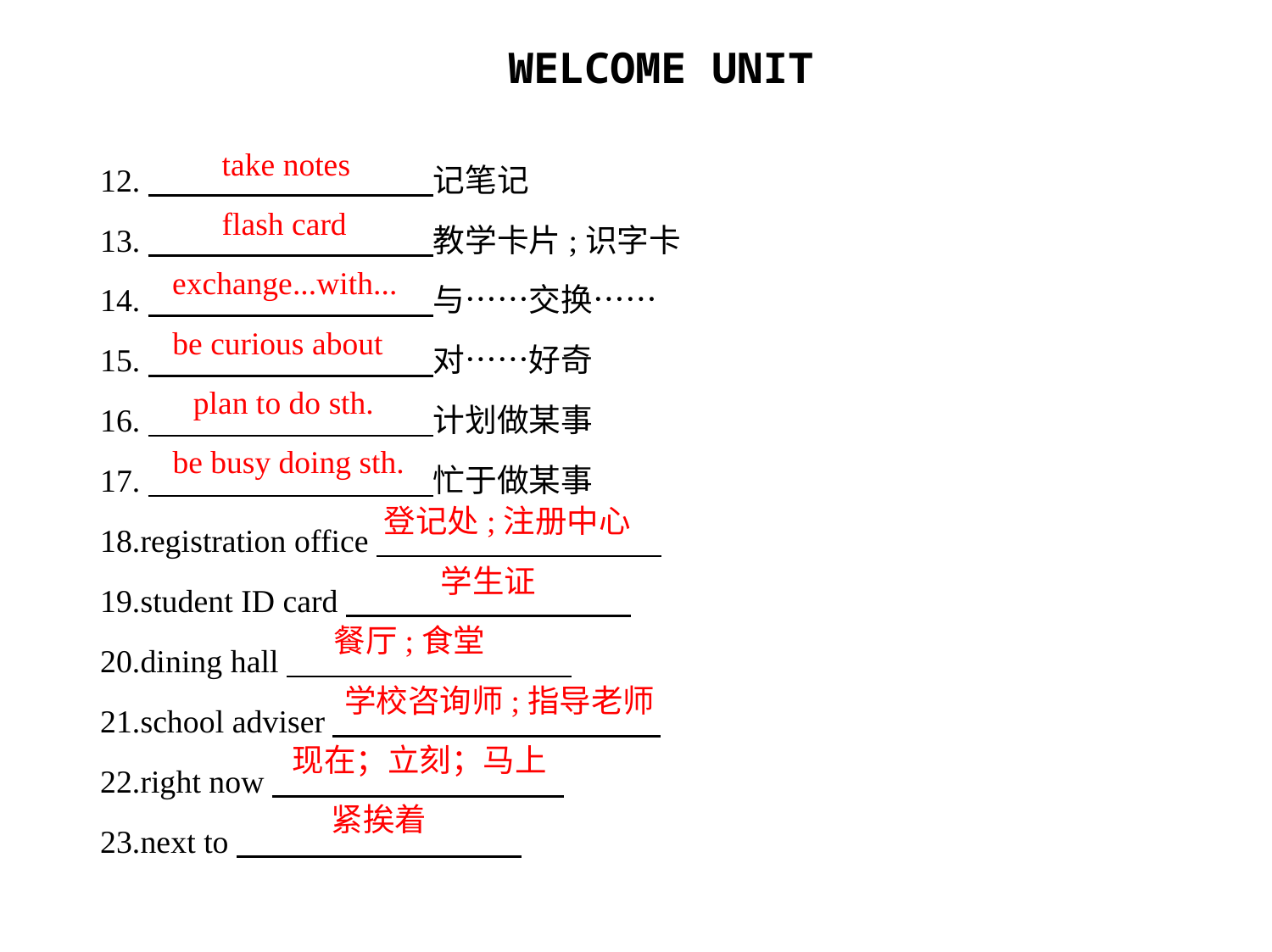

take notes
12.　　　　　　　　    记笔记
13.　　　　　　　　    教学卡片;识字卡
14.　　　　　　　　    与……交换……
15.　　　　　　　　    对……好奇
16.　　　　　　　　    计划做某事
17.　　　　　　　　    忙于做某事
18.registration office
19.student ID card
20.dining hall
21.school adviser
22.right now
23.next to
flash card
exchange...with...
be curious about
plan to do sth.
be busy doing sth.
登记处;注册中心
学生证
餐厅;食堂
学校咨询师;指导老师
现在；立刻；马上
紧挨着